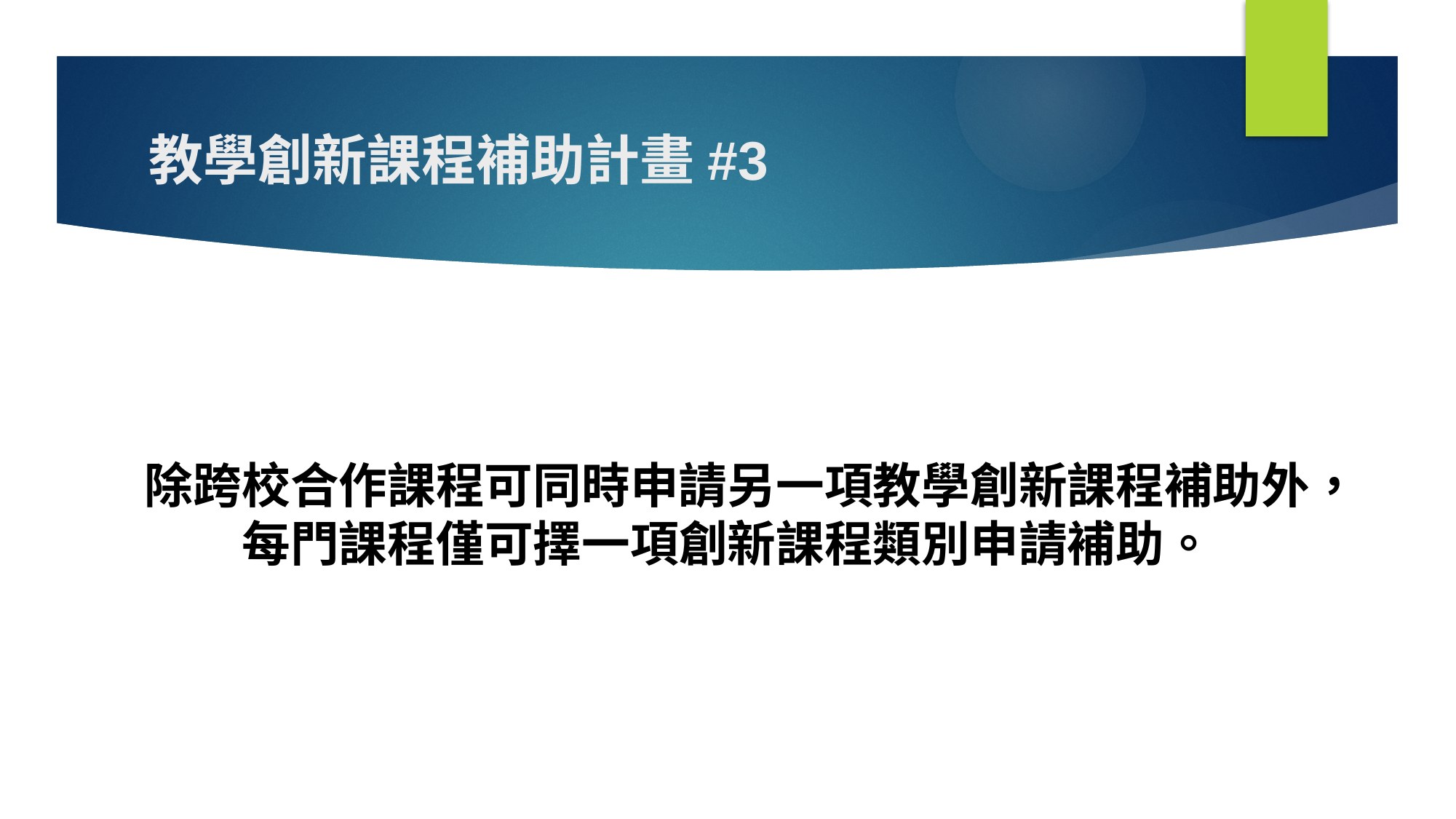

# 教學創新課程補助計畫#3

除跨校合作課程可同時申請另一項教學創新課程補助外，
每門課程僅可擇一項創新課程類別申請補助。